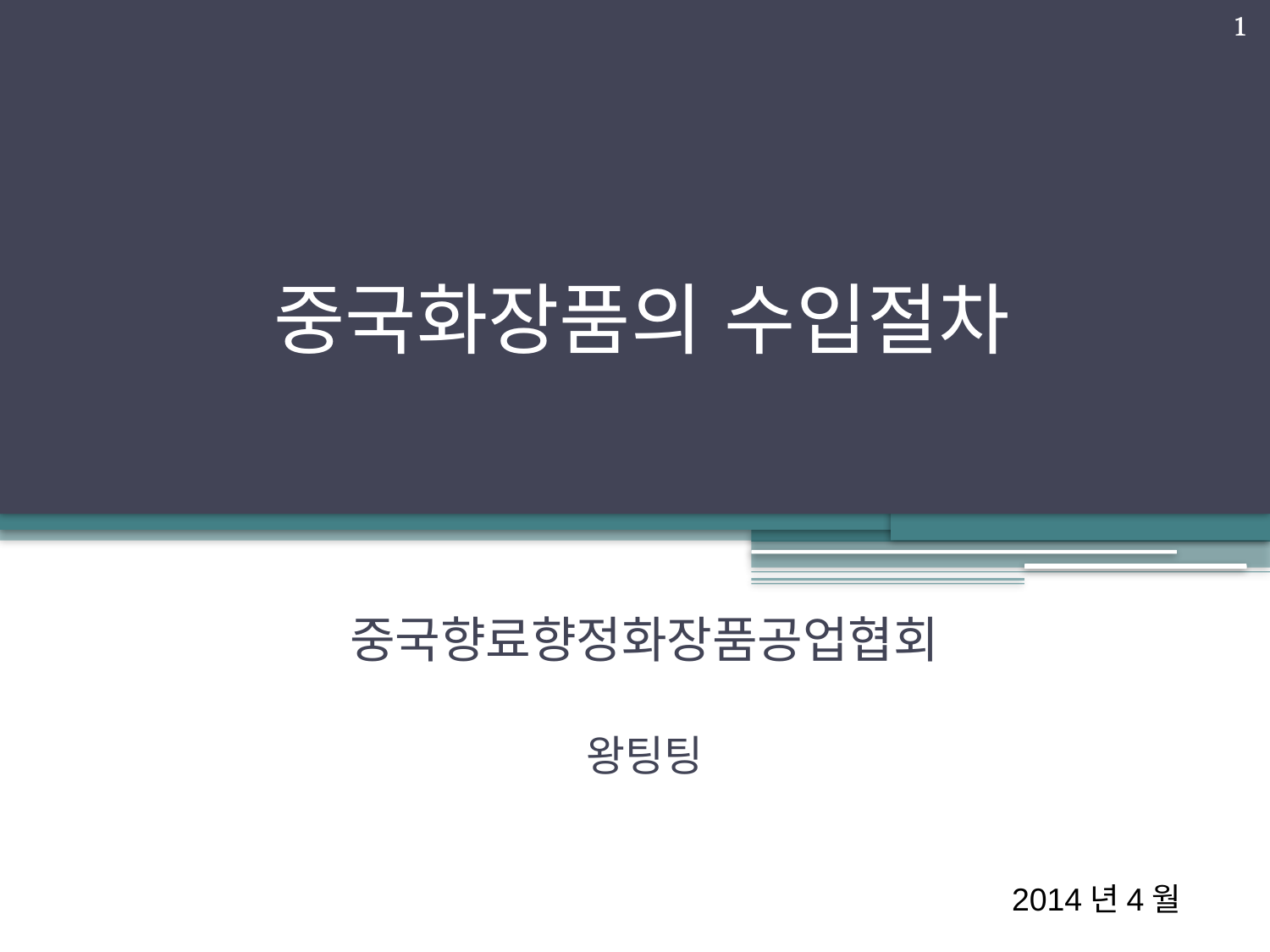

1
# 중국화장품의 수입절차
중국향료향정화장품공업협회

왕팅팅
2014년4월